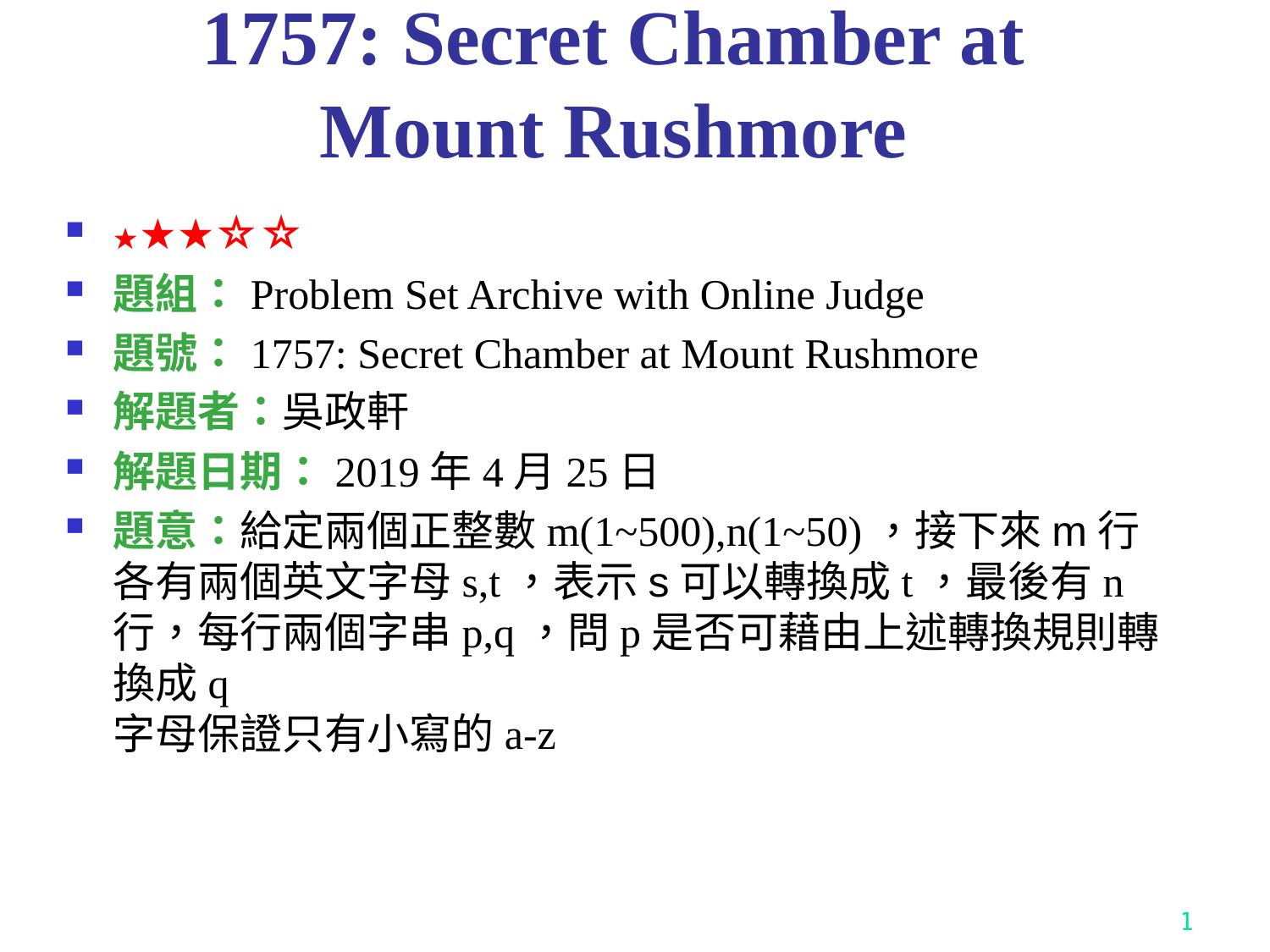

# 1757: Secret Chamber at Mount Rushmore
★★★☆☆
題組：Problem Set Archive with Online Judge
題號：1757: Secret Chamber at Mount Rushmore
解題者：吳政軒
解題日期：2019年4月25日
題意：給定兩個正整數m(1~500),n(1~50)，接下來m行各有兩個英文字母s,t，表示s可以轉換成t，最後有n行，每行兩個字串p,q，問p是否可藉由上述轉換規則轉換成q
字母保證只有小寫的a-z
1